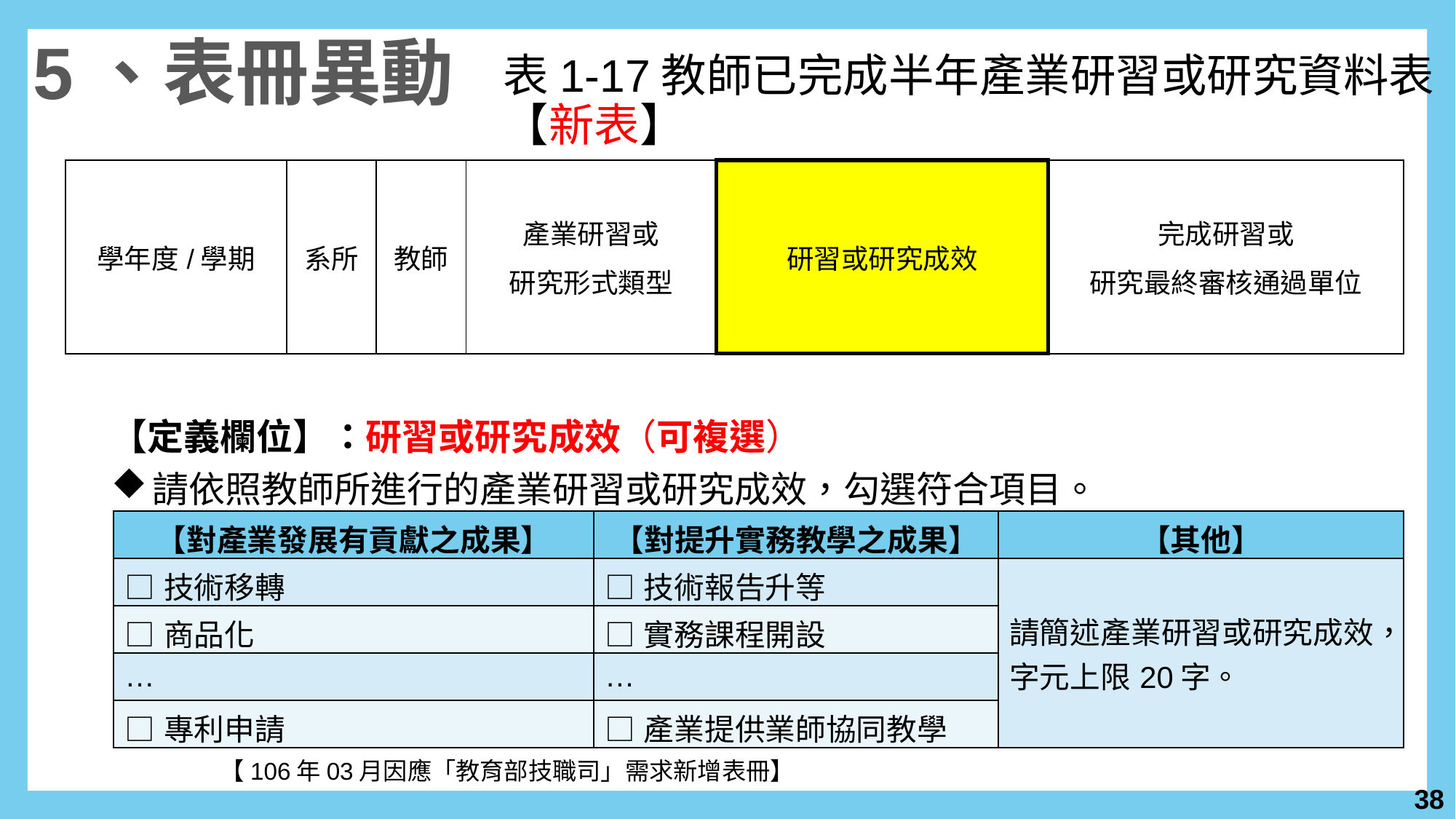

5、表冊異動
表1-17教師已完成半年產業研習或研究資料表【新表】
| 學年度/學期 | 系所 | 教師 | 產業研習或 研究形式類型 | 研習或研究成效 | 完成研習或 研究最終審核通過單位 |
| --- | --- | --- | --- | --- | --- |
【定義欄位】：研習或研究成效（可複選）
請依照教師所進行的產業研習或研究成效，勾選符合項目。

	【106年03月因應「教育部技職司」需求新增表冊】

| 【對產業發展有貢獻之成果】 | 【對提升實務教學之成果】 | 【其他】 |
| --- | --- | --- |
| □技術移轉 | □技術報告升等 | 請簡述產業研習或研究成效，字元上限20字。 |
| □商品化 | □實務課程開設 |  |
| … | … |  |
| □專利申請 | □產業提供業師協同教學 |  |
38